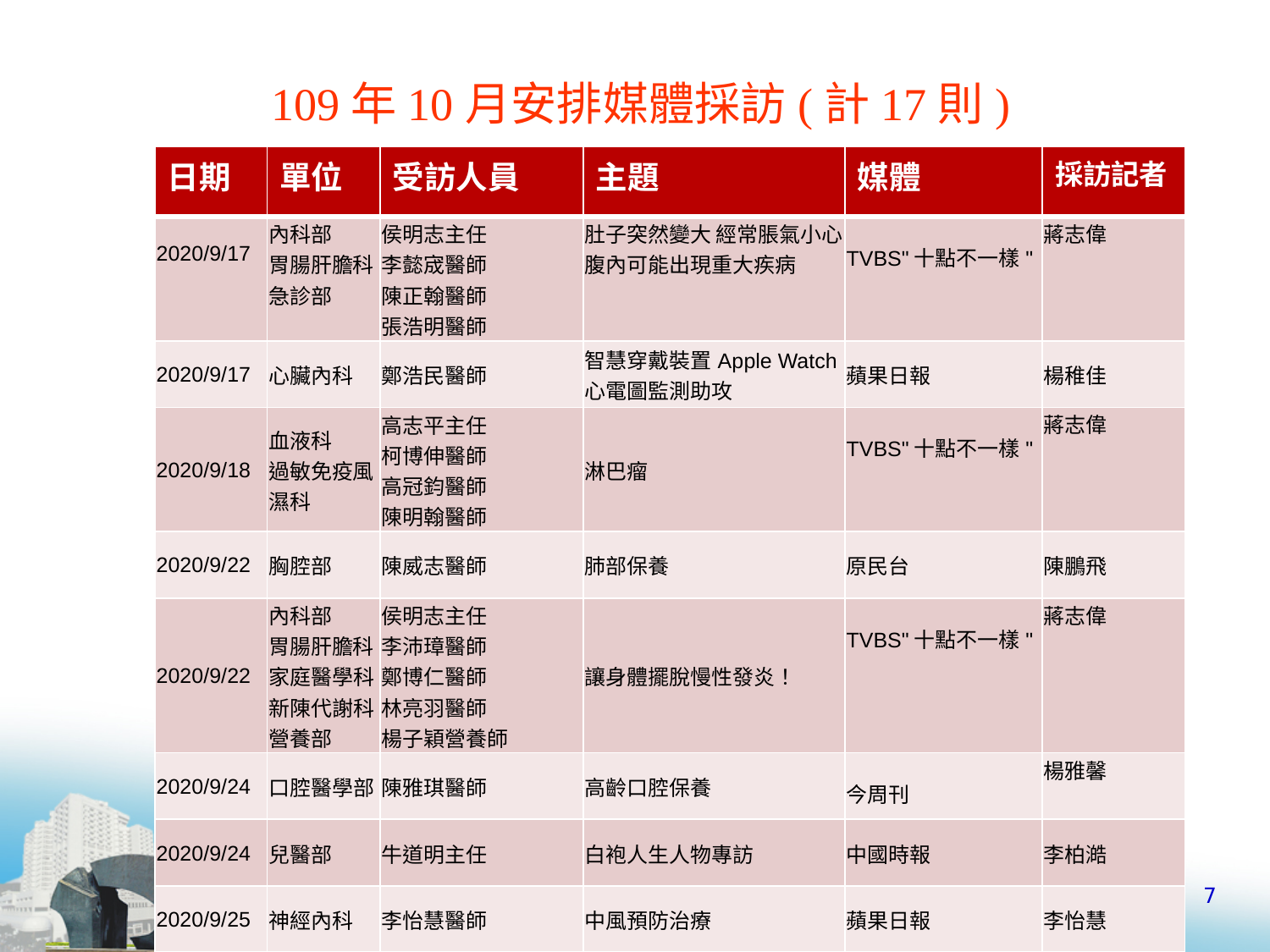

# 109年10月安排媒體採訪(計17則)
| 日期 | 單位 | 受訪人員 | 主題 | 媒體 | 採訪記者 |
| --- | --- | --- | --- | --- | --- |
| 2020/9/17 | 內科部 胃腸肝膽科 急診部 | 侯明志主任 李懿宬醫師 陳正翰醫師 張浩明醫師 | 肚子突然變大 經常脹氣小心腹內可能出現重大疾病 | TVBS"十點不一樣" | 蔣志偉 |
| 2020/9/17 | 心臟內科 | 鄭浩民醫師 | 智慧穿戴裝置Apple Watch心電圖監測助攻 | 蘋果日報 | 楊稚佳 |
| 2020/9/18 | 血液科 過敏免疫風濕科 | 高志平主任 柯博伸醫師 高冠鈞醫師 陳明翰醫師 | 淋巴瘤 | TVBS"十點不一樣" | 蔣志偉 |
| 2020/9/22 | 胸腔部 | 陳威志醫師 | 肺部保養 | 原民台 | 陳鵬飛 |
| 2020/9/22 | 內科部 胃腸肝膽科 家庭醫學科 新陳代謝科 營養部 | 侯明志主任 李沛璋醫師 鄭博仁醫師 林亮羽醫師 楊子穎營養師 | 讓身體擺脫慢性發炎！ | TVBS"十點不一樣" | 蔣志偉 |
| 2020/9/24 | 口腔醫學部 | 陳雅琪醫師 | 高齡口腔保養 | 今周刊 | 楊雅馨 |
| 2020/9/24 | 兒醫部 | 牛道明主任 | 白袍人生人物專訪 | 中國時報 | 李柏澔 |
| 2020/9/25 | 神經內科 | 李怡慧醫師 | 中風預防治療 | 蘋果日報 | 李怡慧 |
7